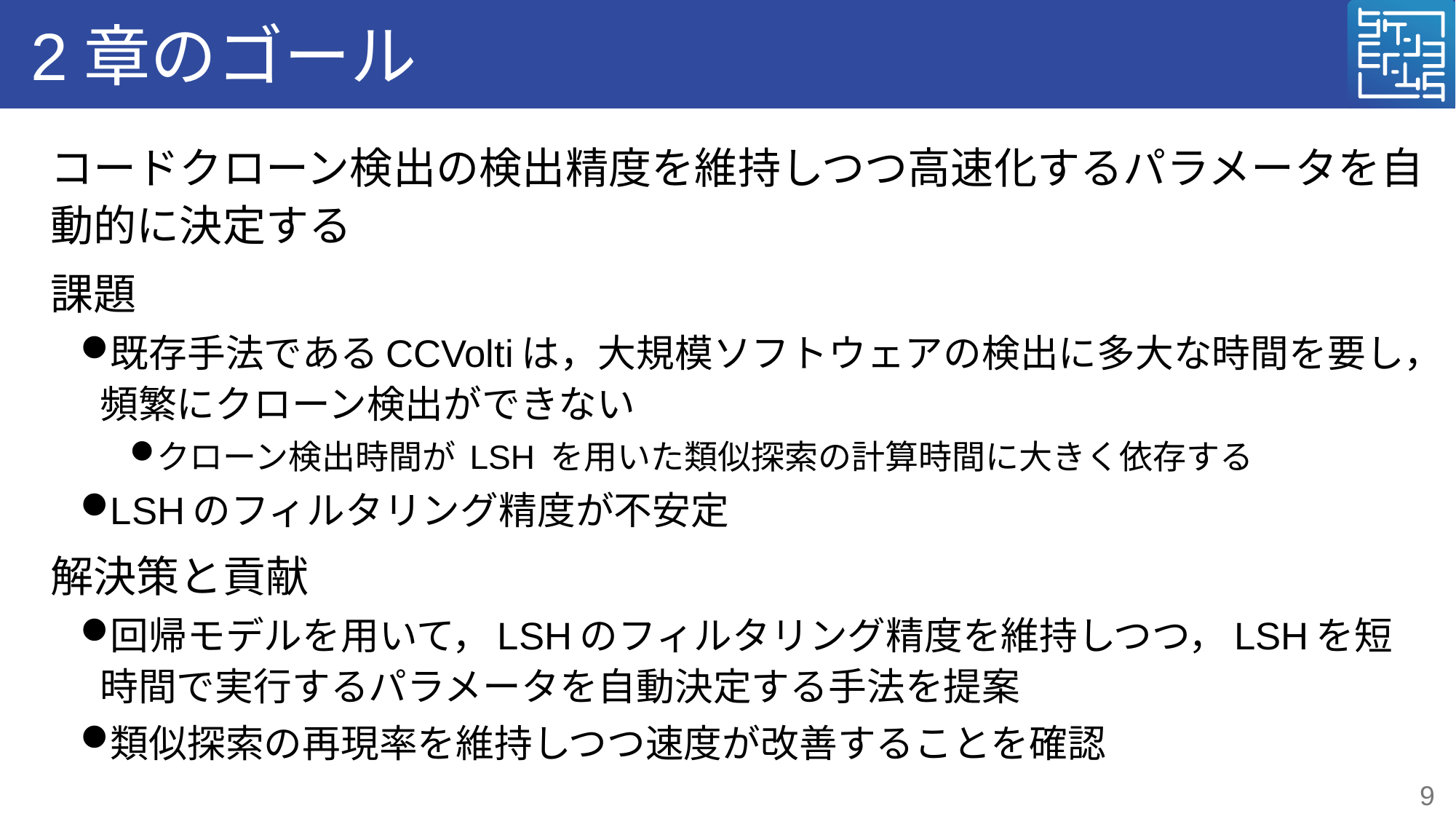

# 2章のゴール
コードクローン検出の検出精度を維持しつつ高速化するパラメータを自動的に決定する
課題
既存手法であるCCVoltiは，大規模ソフトウェアの検出に多大な時間を要し，頻繁にクローン検出ができない
クローン検出時間が LSH を用いた類似探索の計算時間に大きく依存する
LSHのフィルタリング精度が不安定
解決策と貢献
回帰モデルを用いて，LSHのフィルタリング精度を維持しつつ，LSHを短時間で実行するパラメータを自動決定する手法を提案
類似探索の再現率を維持しつつ速度が改善することを確認
9